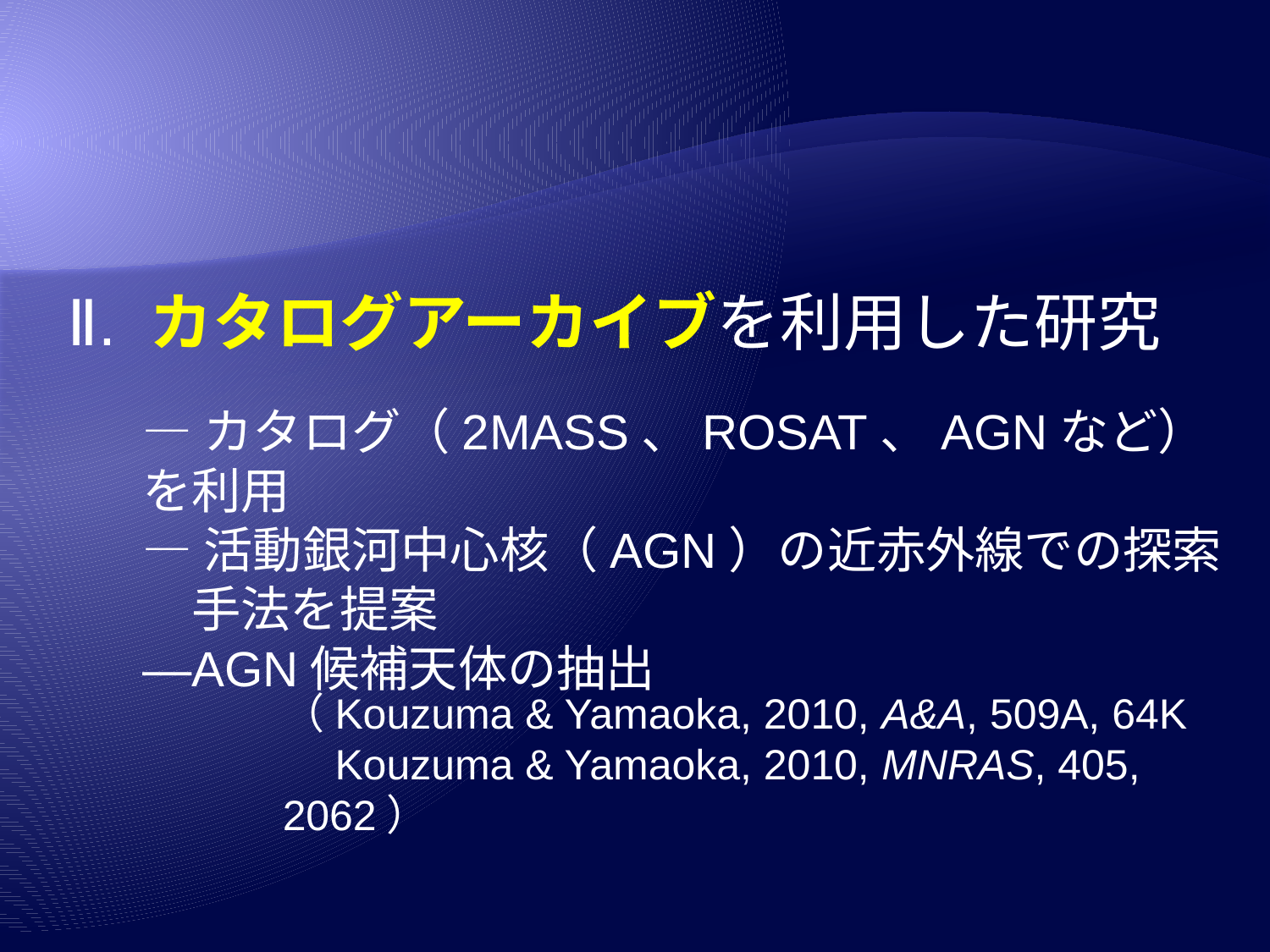

Ⅱ. カタログアーカイブを利用した研究
―カタログ（2MASS、ROSAT、AGNなど）を利用
―活動銀河中心核（AGN）の近赤外線での探索
　手法を提案
―AGN候補天体の抽出
（Kouzuma & Yamaoka, 2010, A&A, 509A, 64K
　Kouzuma & Yamaoka, 2010, MNRAS, 405, 2062）